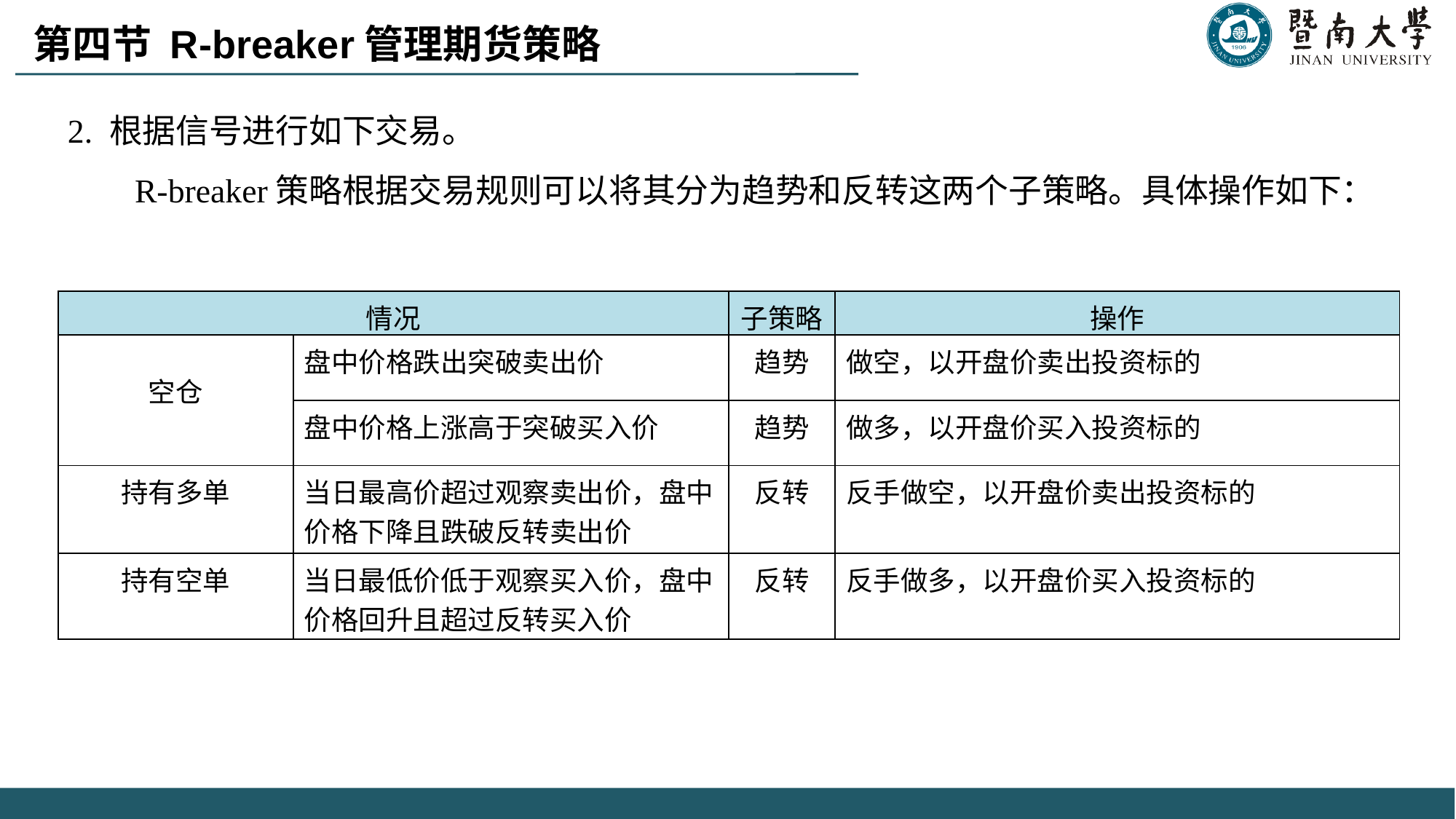

第四节 R-breaker管理期货策略
2. 根据信号进行如下交易。
        R-breaker策略根据交易规则可以将其分为趋势和反转这两个子策略。具体操作如下：
| 情况 |  | 子策略 | 操作 |
| --- | --- | --- | --- |
| 空仓 | 盘中价格跌出突破卖出价 | 趋势 | 做空，以开盘价卖出投资标的 |
|  | 盘中价格上涨高于突破买入价 | 趋势 | 做多，以开盘价买入投资标的 |
| 持有多单 | 当日最高价超过观察卖出价，盘中价格下降且跌破反转卖出价 | 反转 | 反手做空，以开盘价卖出投资标的 |
| 持有空单 | 当日最低价低于观察买入价，盘中价格回升且超过反转买入价 | 反转 | 反手做多，以开盘价买入投资标的 |